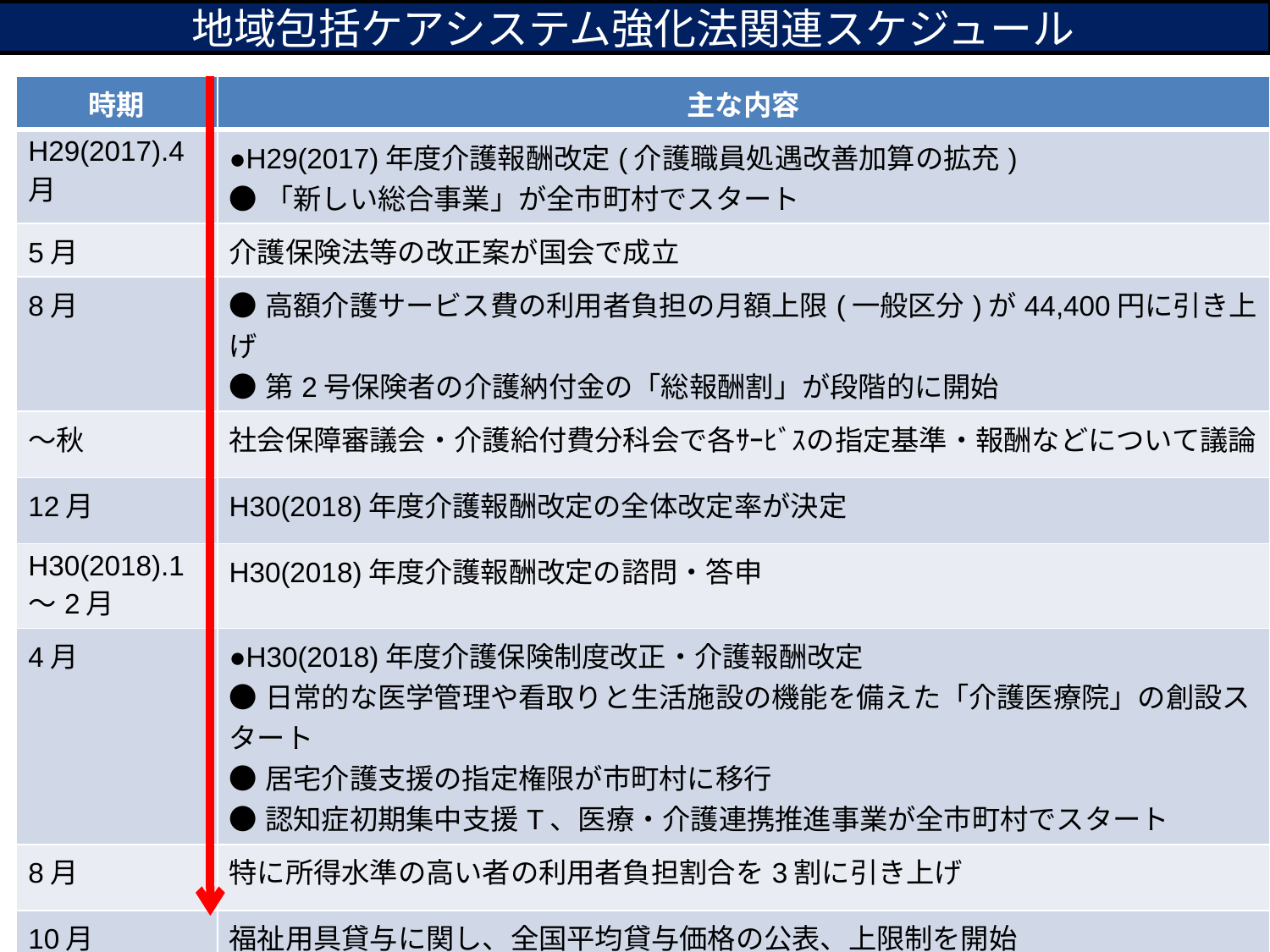

地域包括ケアシステム強化法関連スケジュール
| 時期 | 主な内容 |
| --- | --- |
| H29(2017).4月 | ●H29(2017)年度介護報酬改定(介護職員処遇改善加算の拡充) ●「新しい総合事業」が全市町村でスタート |
| 5月 | 介護保険法等の改正案が国会で成立 |
| 8月 | ●高額介護サービス費の利用者負担の月額上限(一般区分)が44,400円に引き上げ ●第2号保険者の介護納付金の「総報酬割」が段階的に開始 |
| ～秋 | 社会保障審議会・介護給付費分科会で各ｻｰﾋﾞｽの指定基準・報酬などについて議論 |
| 12月 | H30(2018)年度介護報酬改定の全体改定率が決定 |
| H30(2018).1～2月 | H30(2018)年度介護報酬改定の諮問・答申 |
| 4月 | ●H30(2018)年度介護保険制度改正・介護報酬改定 ●日常的な医学管理や看取りと生活施設の機能を備えた「介護医療院」の創設スタート ●居宅介護支援の指定権限が市町村に移行 ●認知症初期集中支援T、医療・介護連携推進事業が全市町村でスタート |
| 8月 | 特に所得水準の高い者の利用者負担割合を3割に引き上げ |
| 10月 | 福祉用具貸与に関し、全国平均貸与価格の公表、上限制を開始 |
| H32(2020) .4月 | 第2号保険者の介護納付金の「総報酬割」が完全移行 |